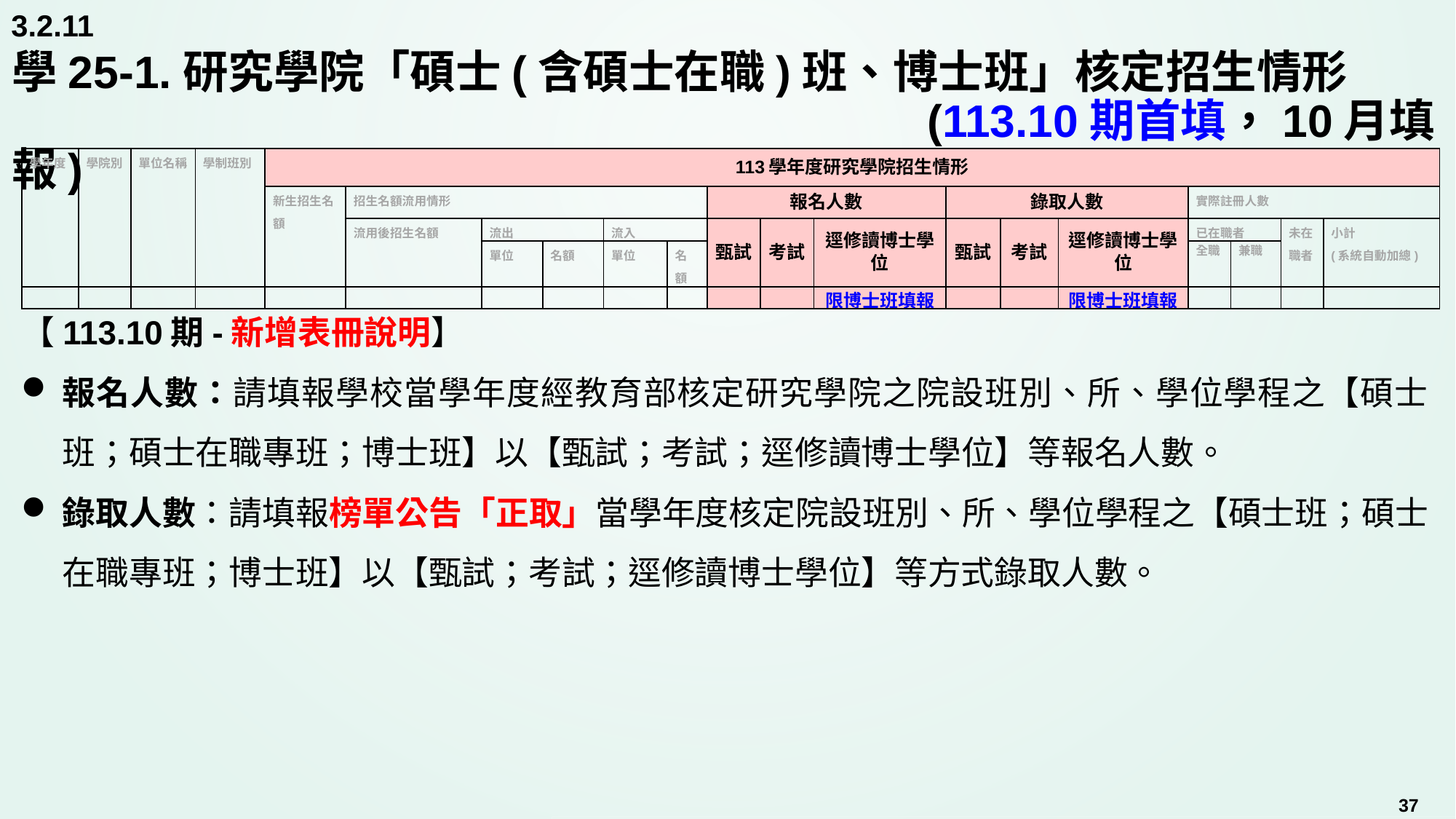

3.2.11
# 學25-1.研究學院「碩士(含碩士在職)班、博士班」核定招生情形 (113.10期首填，10月填報)
| 學年度 | 學院別 | 單位名稱 | 學制班別 | 113學年度研究學院招生情形 |  |  |  |  |  |  |  |  |  |  |  |  |  |  |  |
| --- | --- | --- | --- | --- | --- | --- | --- | --- | --- | --- | --- | --- | --- | --- | --- | --- | --- | --- | --- |
|  |  |  |  | 新生招生名額 | 招生名額流用情形 |  |  |  |  | 報名人數 |  |  | 錄取人數 |  |  | 實際註冊人數 |  |  |  |
|  |  |  |  |  | 流用後招生名額 | 流出 |  | 流入 |  | 甄試 | 考試 | 逕修讀博士學位 | 甄試 | 考試 | 逕修讀博士學位 | 已在職者 |  | 未在職者 | 小計 (系統自動加總) |
|  |  |  |  |  |  | 單位 | 名額 | 單位 | 名額 |  |  |  |  |  |  | 全職 | 兼職 |  |  |
|  |  |  |  |  |  |  |  |  |  |  |  | 限博士班填報 |  |  | 限博士班填報 |  |  |  |  |
【113.10期-新增表冊說明】
報名人數：請填報學校當學年度經教育部核定研究學院之院設班別、所、學位學程之【碩士班；碩士在職專班；博士班】以【甄試；考試；逕修讀博士學位】等報名人數。
錄取人數：請填報榜單公告「正取」當學年度核定院設班別、所、學位學程之【碩士班；碩士在職專班；博士班】以【甄試；考試；逕修讀博士學位】等方式錄取人數。